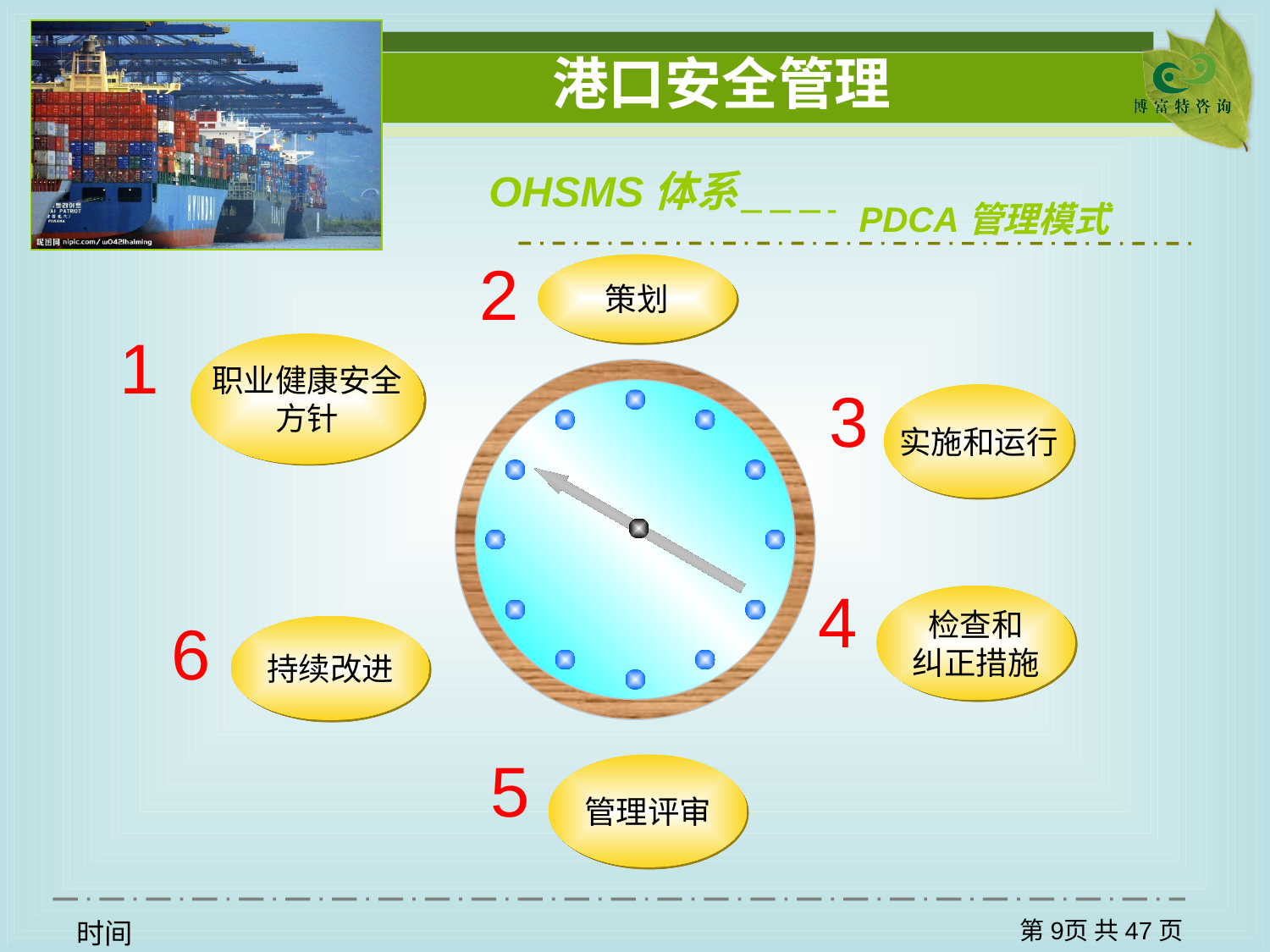

OHSMS体系
PDCA管理模式

2
策划
1
职业健康安全
方针

3
实施和运行

4
检查和
纠正措施
6
持续改进
5
管理评审
第9页 共47页
时间